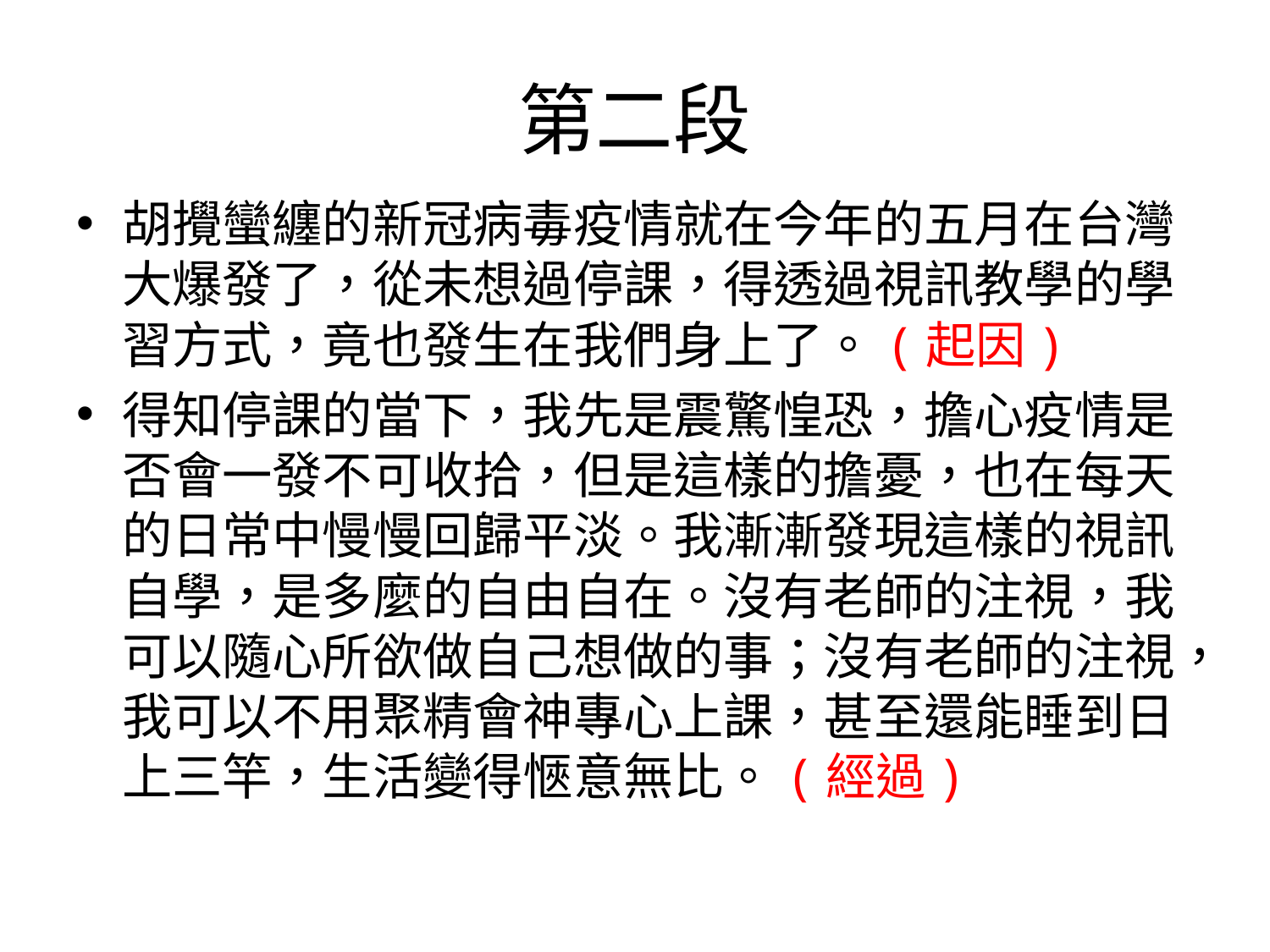

# 第二段
胡攪蠻纏的新冠病毒疫情就在今年的五月在台灣大爆發了，從未想過停課，得透過視訊教學的學習方式，竟也發生在我們身上了。(起因)
得知停課的當下，我先是震驚惶恐，擔心疫情是否會一發不可收拾，但是這樣的擔憂，也在每天的日常中慢慢回歸平淡。我漸漸發現這樣的視訊自學，是多麼的自由自在。沒有老師的注視，我可以隨心所欲做自己想做的事；沒有老師的注視，我可以不用聚精會神專心上課，甚至還能睡到日上三竿，生活變得愜意無比。(經過)